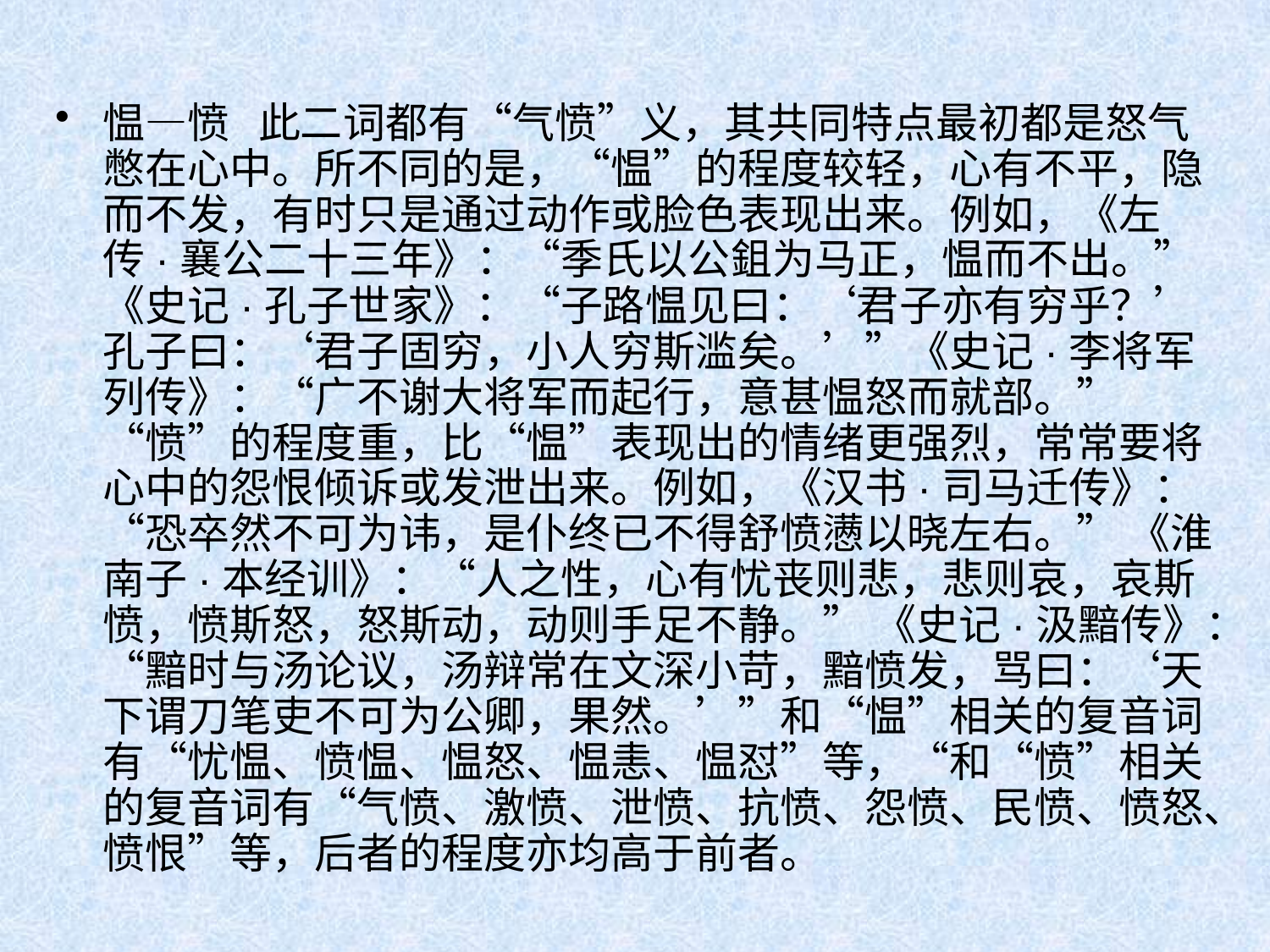

愠—愤   此二词都有“气愤”义，其共同特点最初都是怒气憋在心中。所不同的是，“愠”的程度较轻，心有不平，隐而不发，有时只是通过动作或脸色表现出来。例如，《左传·襄公二十三年》：“季氏以公鉏为马正，愠而不出。”《史记·孔子世家》：“子路愠见曰：‘君子亦有穷乎？’孔子曰：‘君子固穷，小人穷斯滥矣。’”《史记·李将军列传》：“广不谢大将军而起行，意甚愠怒而就部。”“愤”的程度重，比“愠”表现出的情绪更强烈，常常要将心中的怨恨倾诉或发泄出来。例如，《汉书·司马迁传》：“恐卒然不可为讳，是仆终已不得舒愤懑以晓左右。” 《淮南子·本经训》：“人之性，心有忧丧则悲，悲则哀，哀斯愤，愤斯怒，怒斯动，动则手足不静。” 《史记·汲黯传》：“黯时与汤论议，汤辩常在文深小苛，黯愤发，骂曰：‘天下谓刀笔吏不可为公卿，果然。’”和“愠”相关的复音词有“忧愠、愤愠、愠怒、愠恚、愠怼”等，“和“愤”相关的复音词有“气愤、激愤、泄愤、抗愤、怨愤、民愤、愤怒、愤恨”等，后者的程度亦均高于前者。